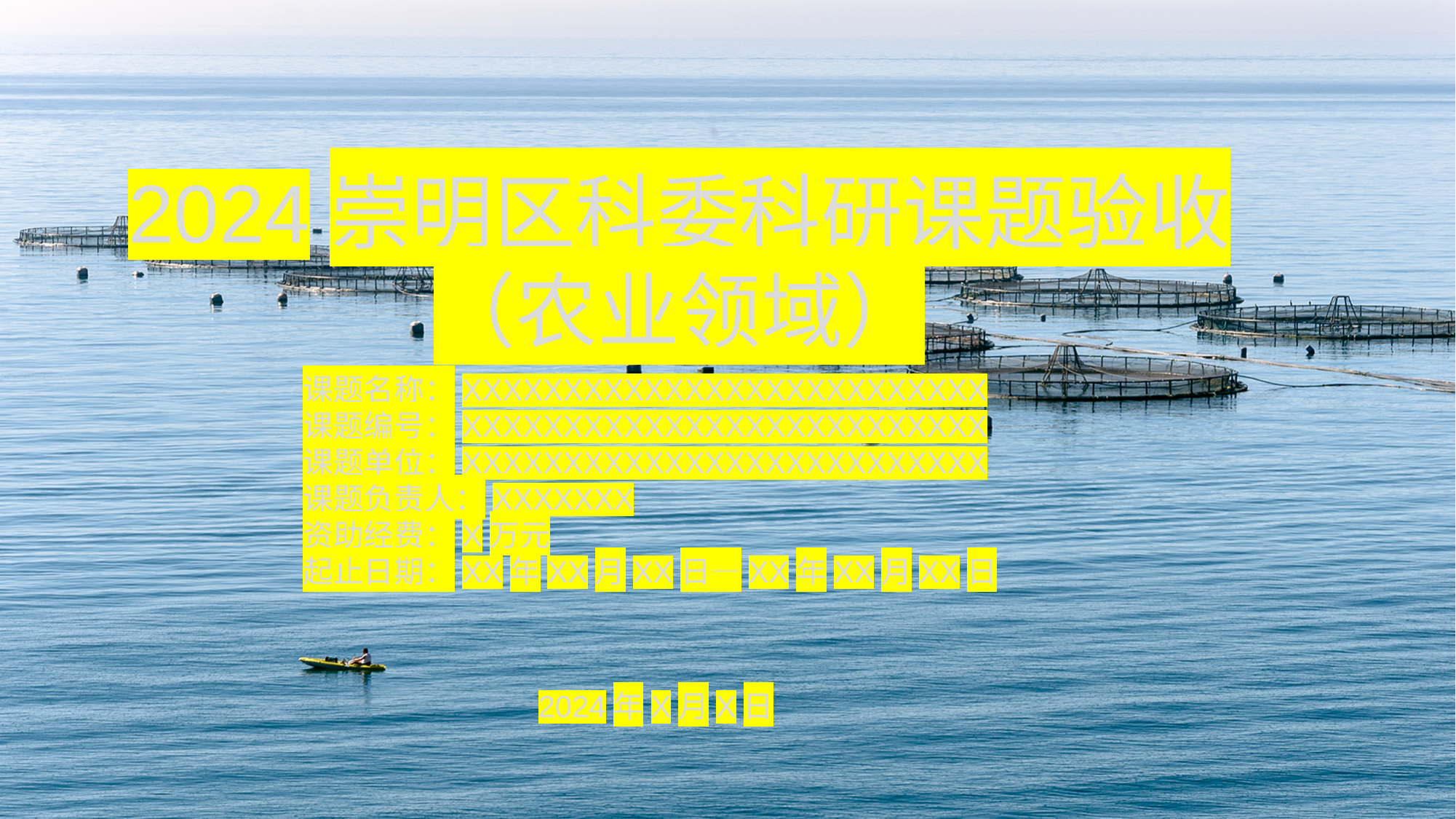

2024崇明区科委科研课题验收
（农业领域）
课题名称：XXXXXXXXXXXXXXXXXXXXXXXXXX
课题编号：XXXXXXXXXXXXXXXXXXXXXXXXXX
课题单位：XXXXXXXXXXXXXXXXXXXXXXXXXX
课题负责人：XXXXXXX
资助经费：X万元
起止日期：XX年XX月XX日—XX年XX月XX日
2024年X月X日